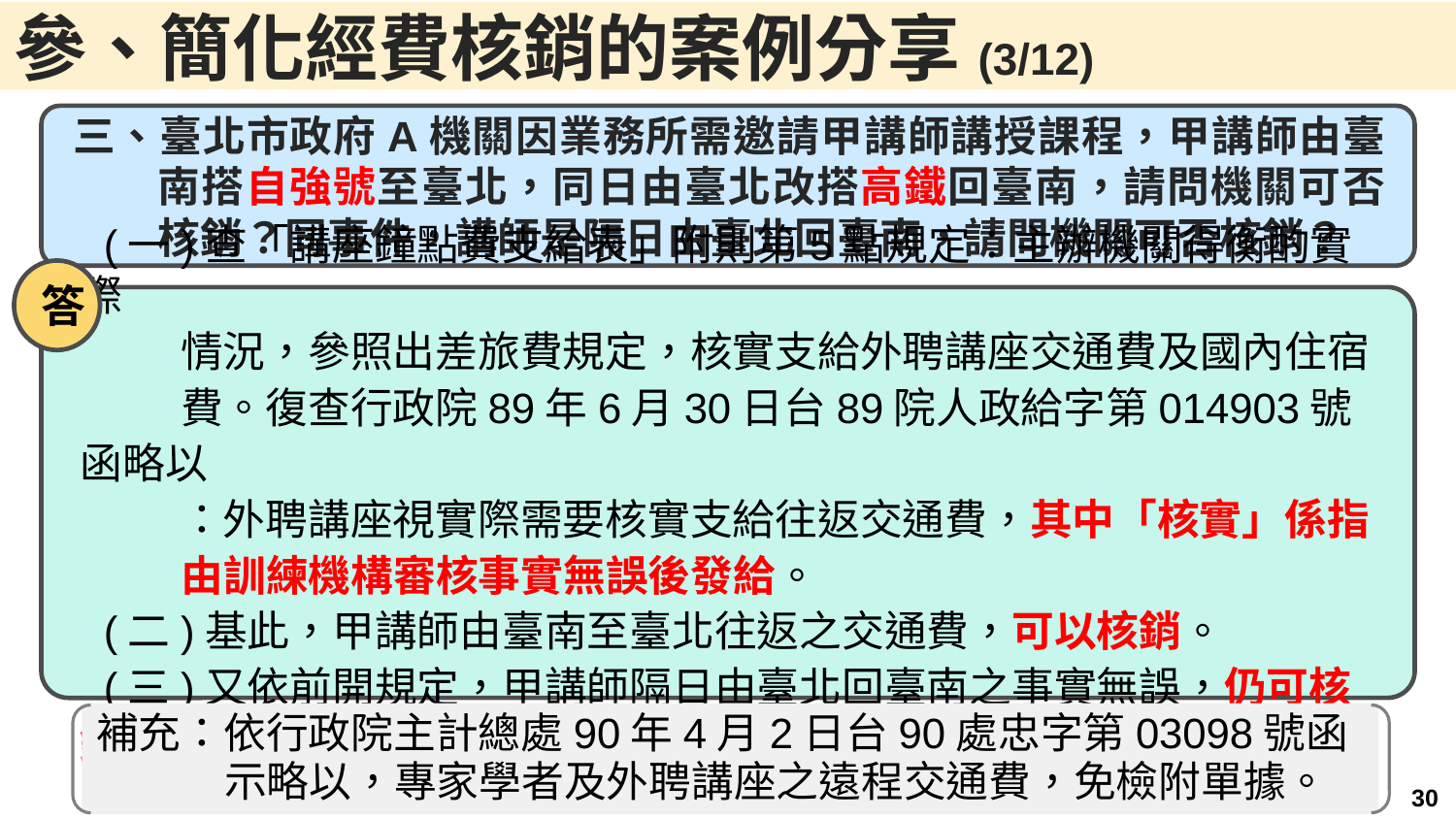

參、簡化經費核銷的案例分享(3/12)

三、臺北市政府A機關因業務所需邀請甲講師講授課程，甲講師由臺南搭自強號至臺北，同日由臺北改搭高鐵回臺南，請問機關可否核銷？同事件，講師是隔日由臺北回臺南，請問機關可否核銷？
答

  (一)查「講座鐘點費支給表」附則第5點規定：主辦機關得衡酌實際
  情況，參照出差旅費規定，核實支給外聘講座交通費及國內住宿
  費。復查行政院89年6月30日台89院人政給字第014903號函略以
  ：外聘講座視實際需要核實支給往返交通費，其中「核實」係指
  由訓練機構審核事實無誤後發給。
  (二)基此，甲講師由臺南至臺北往返之交通費，可以核銷。
  (三)又依前開規定，甲講師隔日由臺北回臺南之事實無誤，仍可核銷。
30
補充：依行政院主計總處90年4月2日台90處忠字第03098號函示略以，專家學者及外聘講座之遠程交通費，免檢附單據。